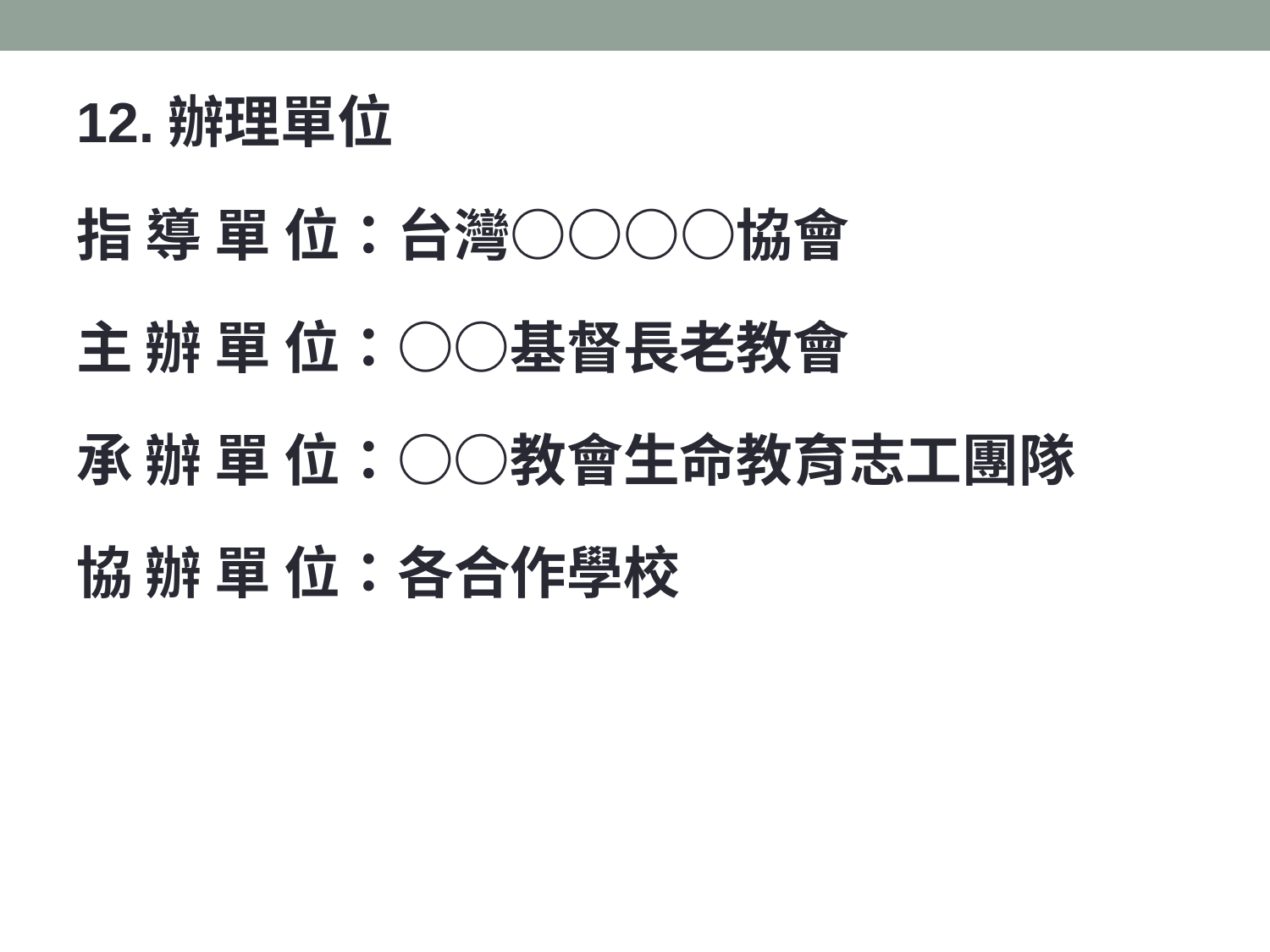

12.辦理單位
指 導 單 位：台灣○○○○協會
主 辦 單 位：○○基督長老教會
承 辦 單 位：○○教會生命教育志工團隊
協 辦 單 位：各合作學校